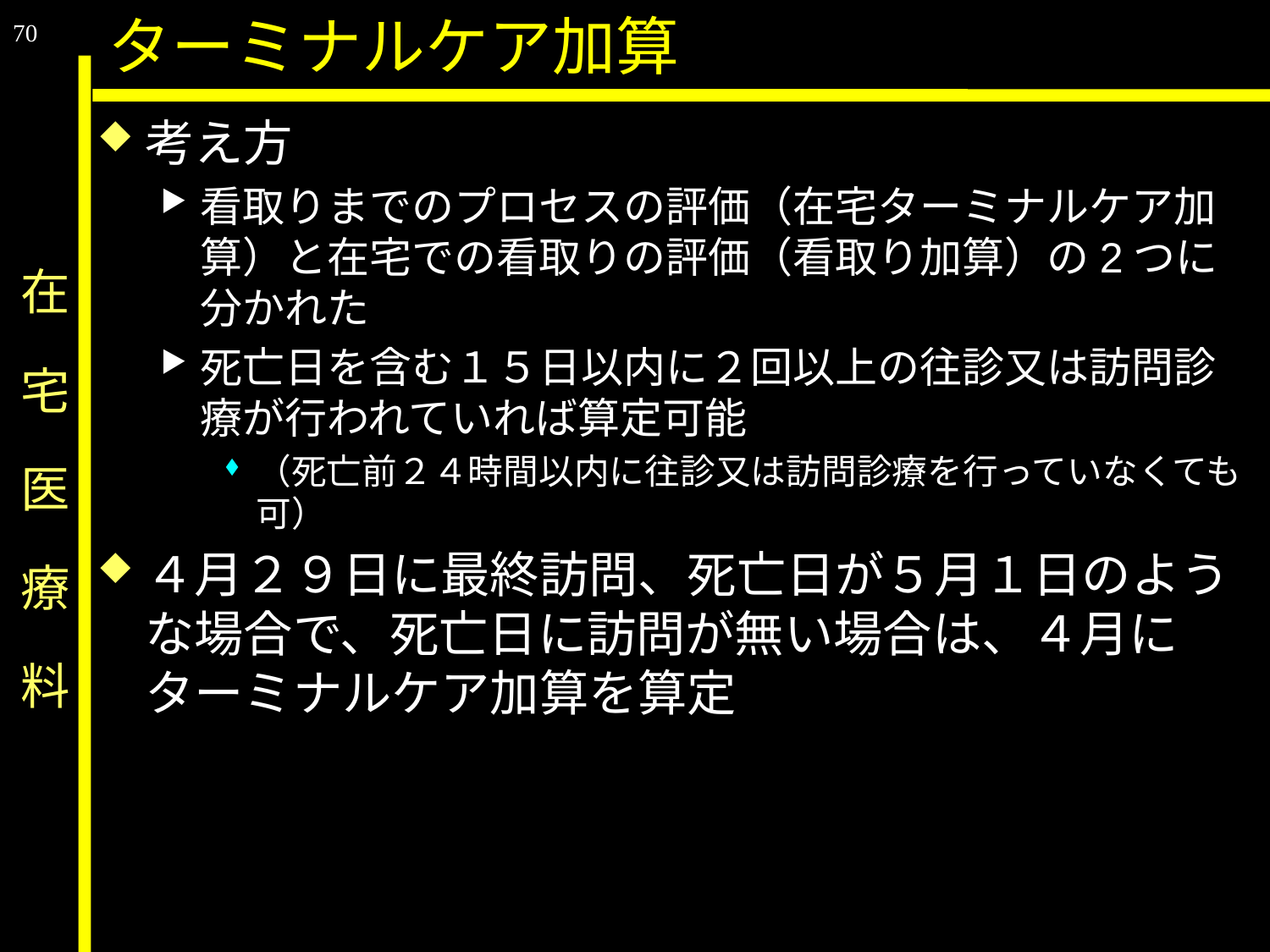

70
ターミナルケア加算

考え方
看取りまでのプロセスの評価（在宅ターミナルケア加算）と在宅での看取りの評価（看取り加算）の2つに分かれた
死亡日を含む１５日以内に２回以上の往診又は訪問診療が行われていれば算定可能
（死亡前２４時間以内に往診又は訪問診療を行っていなくても可）
４月２９日に最終訪問、死亡日が５月１日のような場合で、死亡日に訪問が無い場合は、４月にターミナルケア加算を算定
# 在　宅　医　療　料